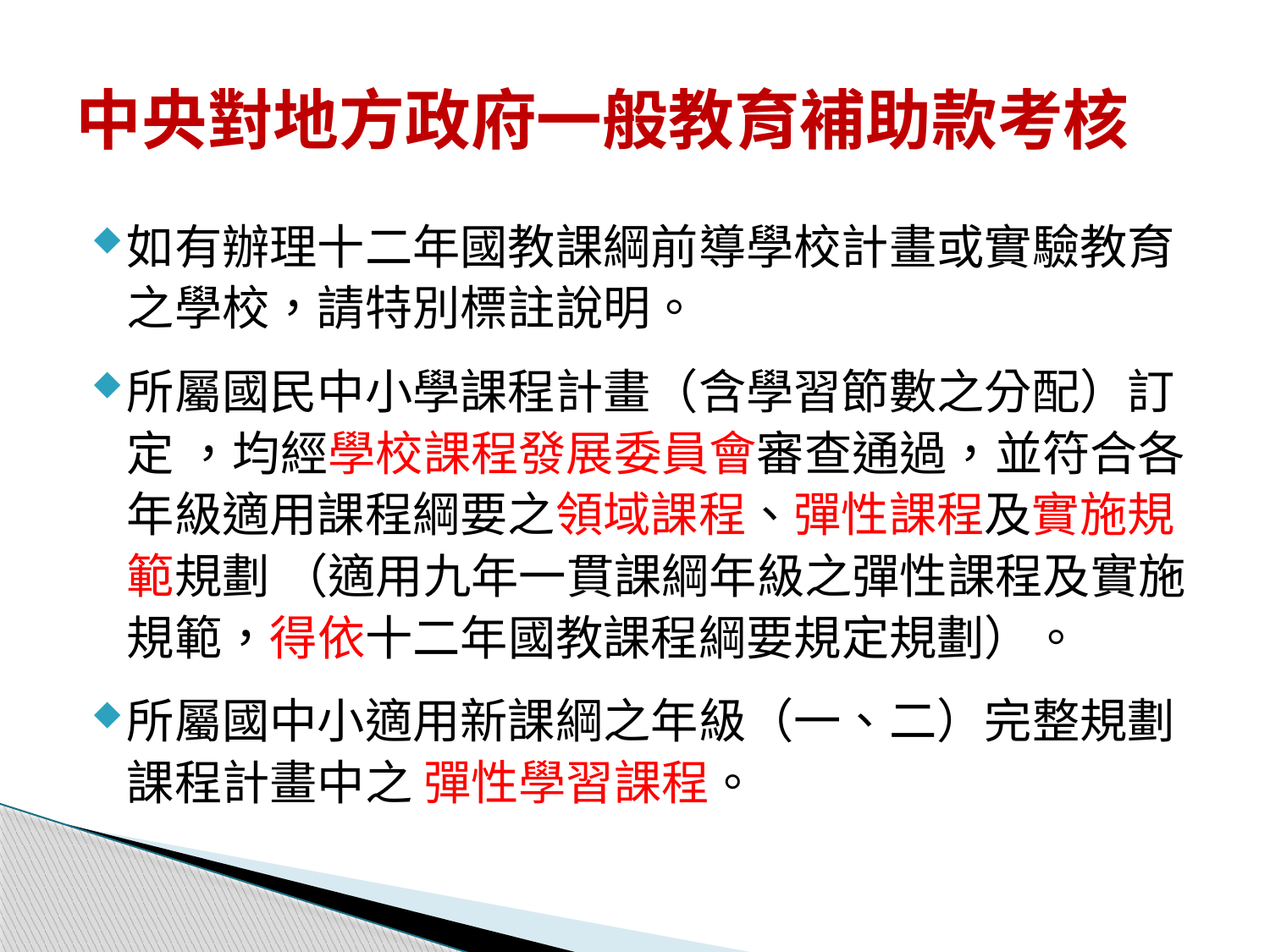

# 中央對地方政府一般教育補助款考核
如有辦理十二年國教課綱前導學校計畫或實驗教育之學校，請特別標註說明。
所屬國民中小學課程計畫（含學習節數之分配）訂定 ，均經學校課程發展委員會審查通過，並符合各年級適用課程綱要之領域課程、彈性課程及實施規範規劃 （適用九年一貫課綱年級之彈性課程及實施規範，得依十二年國教課程綱要規定規劃）。
所屬國中小適用新課綱之年級（一、二）完整規劃課程計畫中之 彈性學習課程。